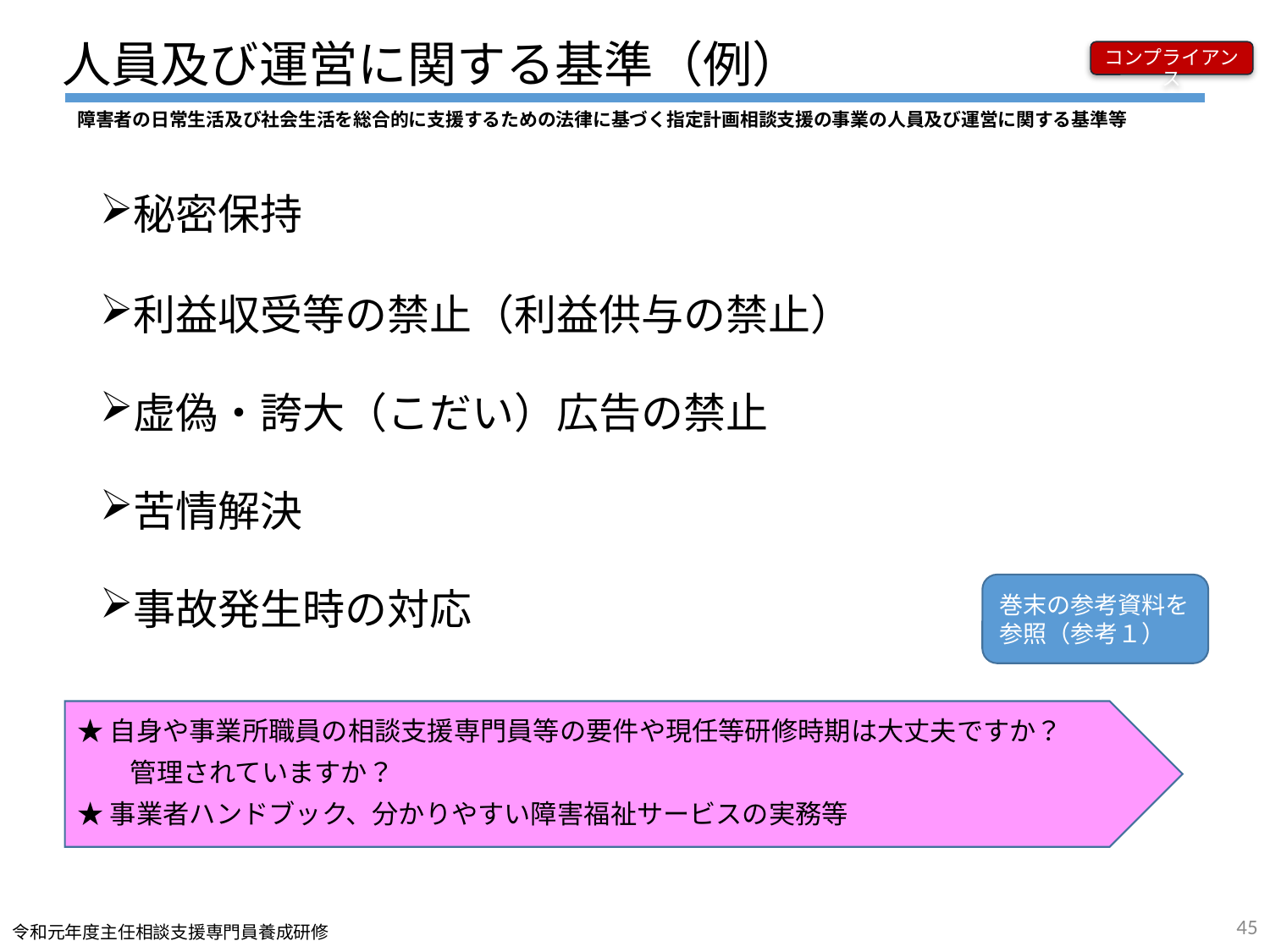

# 人員及び運営に関する基準（例）
コンプライアンス
障害者の日常生活及び社会生活を総合的に支援するための法律に基づく指定計画相談支援の事業の人員及び運営に関する基準等
秘密保持

利益収受等の禁止（利益供与の禁止）

虚偽・誇大（こだい）広告の禁止

苦情解決

事故発生時の対応

巻末の参考資料を参照（参考１）
★自身や事業所職員の相談支援専門員等の要件や現任等研修時期は大丈夫ですか？
　　管理されていますか？
★事業者ハンドブック、分かりやすい障害福祉サービスの実務等
45
令和元年度主任相談支援専門員養成研修